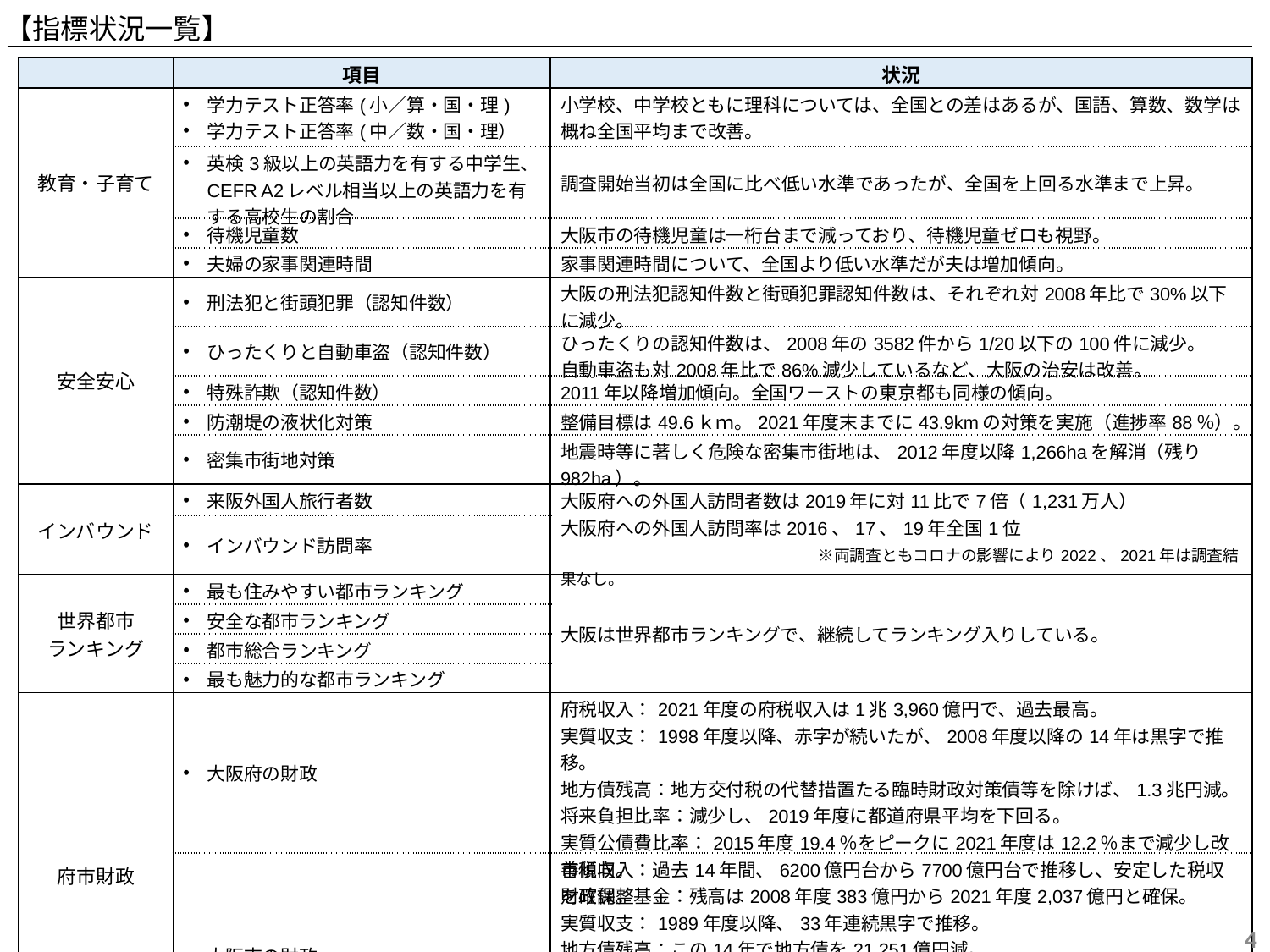

【指標状況一覧】
|  | 項目 | 状況 |
| --- | --- | --- |
| 教育・子育て | 学力テスト正答率(小／算・国・理) 学力テスト正答率(中／数・国・理） | 小学校、中学校ともに理科については、全国との差はあるが、国語、算数、数学は概ね全国平均まで改善。 |
|  | 英検3級以上の英語力を有する中学生、CEFR A2レベル相当以上の英語力を有する高校生の割合 | 調査開始当初は全国に比べ低い水準であったが、全国を上回る水準まで上昇。 |
|  | 待機児童数 | 大阪市の待機児童は一桁台まで減っており、待機児童ゼロも視野。 |
|  | 夫婦の家事関連時間 | 家事関連時間について、全国より低い水準だが夫は増加傾向。 |
| 安全安心 | 刑法犯と街頭犯罪（認知件数） | 大阪の刑法犯認知件数と街頭犯罪認知件数は、それぞれ対2008年比で30%以下に減少。 |
|  | ひったくりと自動車盗（認知件数） | ひったくりの認知件数は、2008年の3582件から1/20以下の100件に減少。 自動車盗も対2008年比で86%減少しているなど、大阪の治安は改善。 |
|  | 特殊詐欺（認知件数） | 2011年以降増加傾向。全国ワーストの東京都も同様の傾向。 |
|  | 防潮堤の液状化対策 | 整備目標は49.6ｋｍ。2021年度末までに43.9kmの対策を実施（進捗率88％）。 |
|  | 密集市街地対策 | 地震時等に著しく危険な密集市街地は、2012年度以降1,266haを解消（残り982ha）。 |
| インバウンド | 来阪外国人旅行者数 | 大阪府への外国人訪問者数は2019年に対11比で7倍（1,231万人） 大阪府への外国人訪問率は2016、17、19年全国1位 　　　　　　　　　　　　　　※両調査ともコロナの影響により2022、2021年は調査結果なし。 |
|  | インバウンド訪問率 |  |
| 世界都市 ランキング | 最も住みやすい都市ランキング | 大阪は世界都市ランキングで、継続してランキング入りしている。 |
|  | 安全な都市ランキング |  |
|  | 都市総合ランキング |  |
|  | 最も魅力的な都市ランキング |  |
| 府市財政 | 大阪府の財政 | 府税収入：2021年度の府税収入は1兆3,960億円で、過去最高。 実質収支：1998年度以降、赤字が続いたが、2008年度以降の14年は黒字で推移。 地方債残高：地方交付税の代替措置たる臨時財政対策債等を除けば、1.3兆円減。 将来負担比率：減少し、2019年度に都道府県平均を下回る。 実質公債費比率：2015年度19.4％をピークに2021年度は12.2％まで減少し改善傾向。 財政調整基金：残高は2008年度383億円から2021年度2,037億円と確保。 |
|  | 大阪市の財政 | 市税収入：過去14年間、6200億円台から7700億円台で推移し、安定した税収を確保。 実質収支：1989年度以降、33年連続黒字で推移。 地方債残高：この14年で地方債を21,251億円減。 将来負担比率：2008年度から約9割以上減少し、2015年度に政令市平均を下回る。 実質公債費比率：減少し、2020年度では、政令指定都市平均を4.6ポイント下回る。 財政調整基金：基金を創設した2012年から940億円増加。 |
4